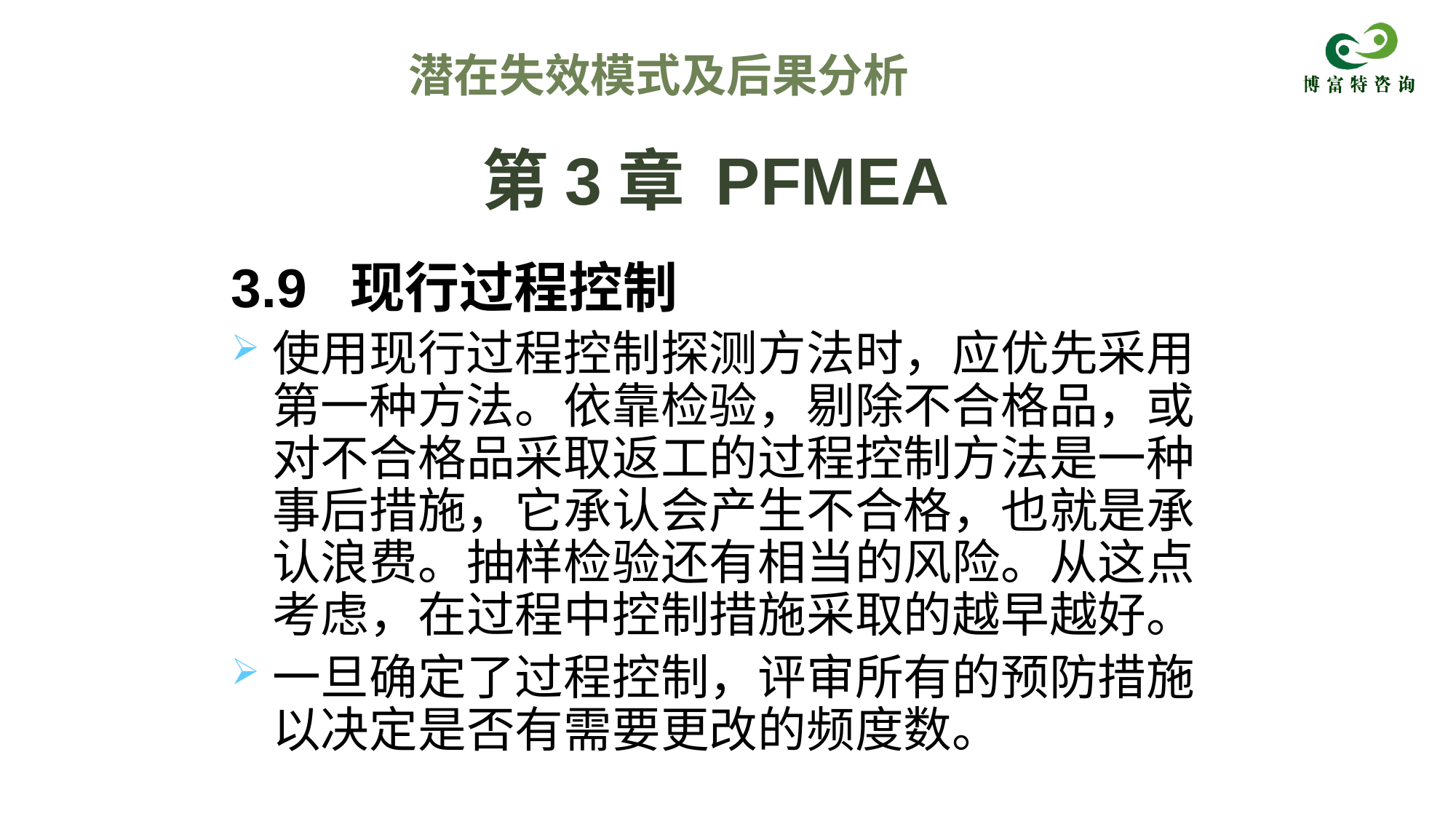

潜在失效模式及后果分析
# 第3章 PFMEA
3.9  现行过程控制
使用现行过程控制探测方法时，应优先采用第一种方法。依靠检验，剔除不合格品，或对不合格品采取返工的过程控制方法是一种事后措施，它承认会产生不合格，也就是承认浪费。抽样检验还有相当的风险。从这点考虑，在过程中控制措施采取的越早越好。
一旦确定了过程控制，评审所有的预防措施以决定是否有需要更改的频度数。
62